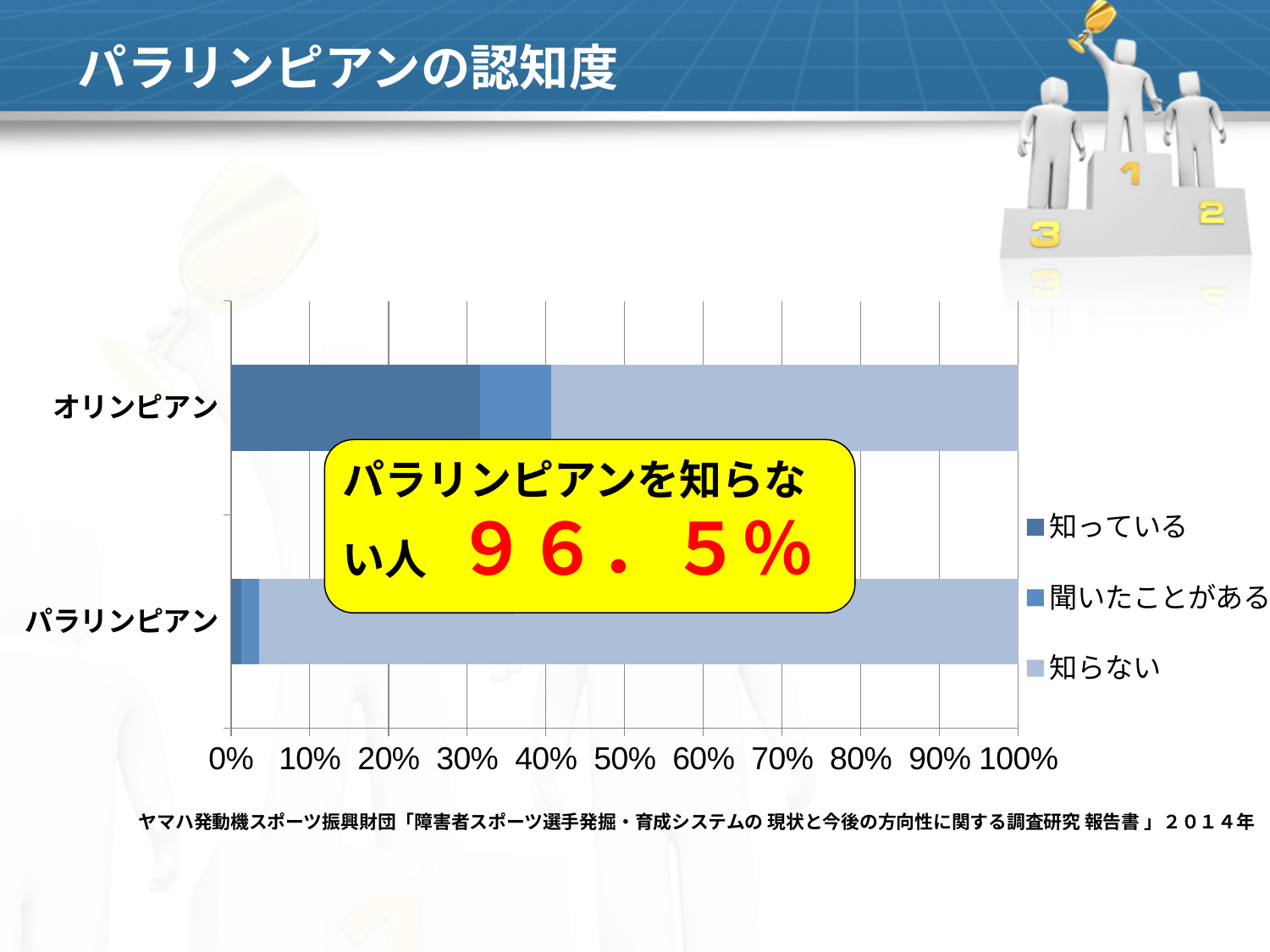

# パラリンピアンの認知度

### Chart

| Category | 知っている | 聞いたことがある | 知らない |
|---|---|---|---|
| パラリンピアン | 1.3 | 2.2 | 96.5 |
| オリンピアン | 31.6 | 9.1 | 59.3 |
パラリンピアンを知らない人   ９６．５％

ヤマハ発動機スポーツ振興財団「障害者スポーツ選手発掘・育成システムの 現状と今後の方向性に関する調査研究 報告書 」２０１４年